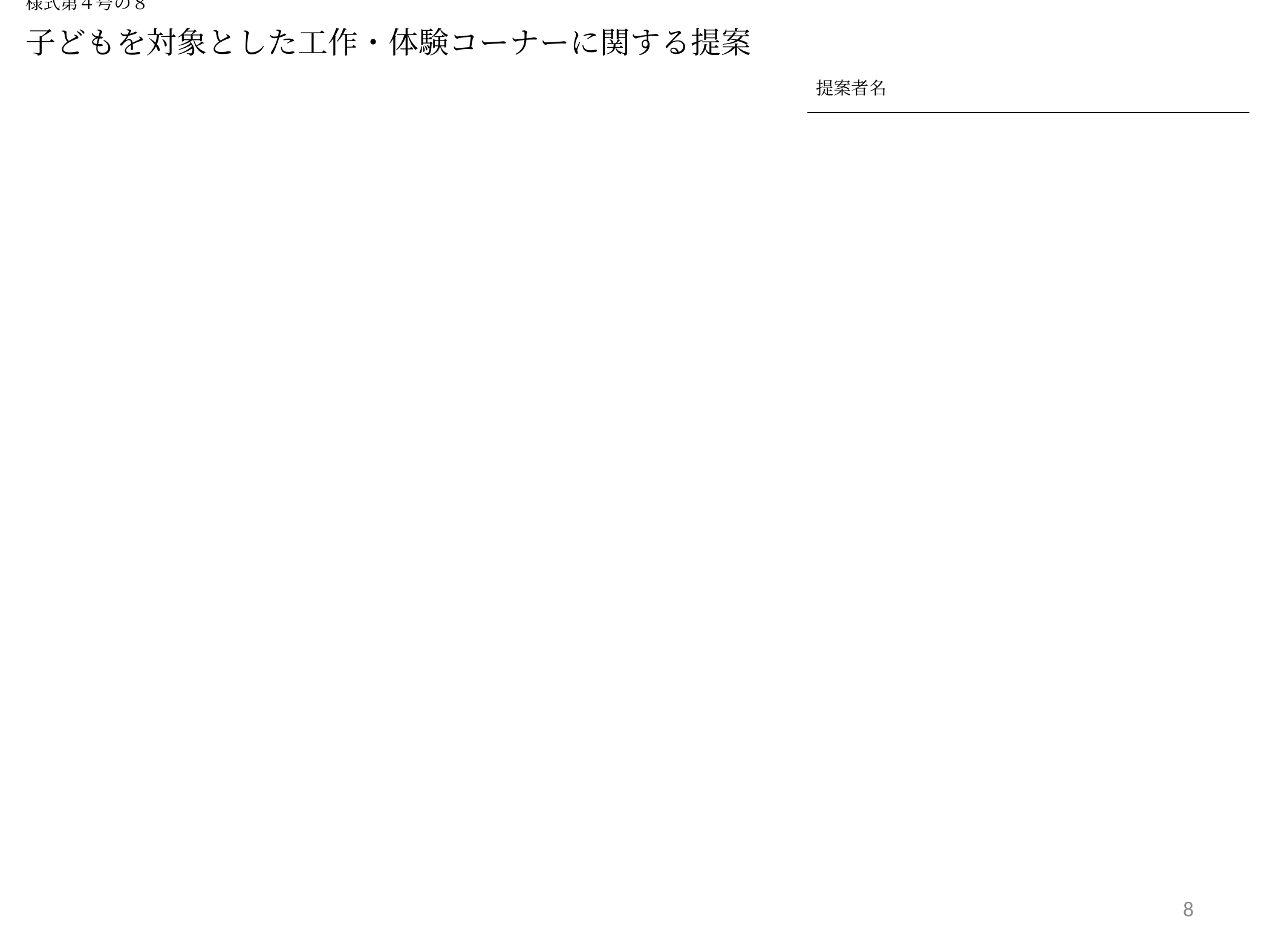

# 様式第４号の８ 子どもを対象とした工作・体験コーナーに関する提案
提案者名

8